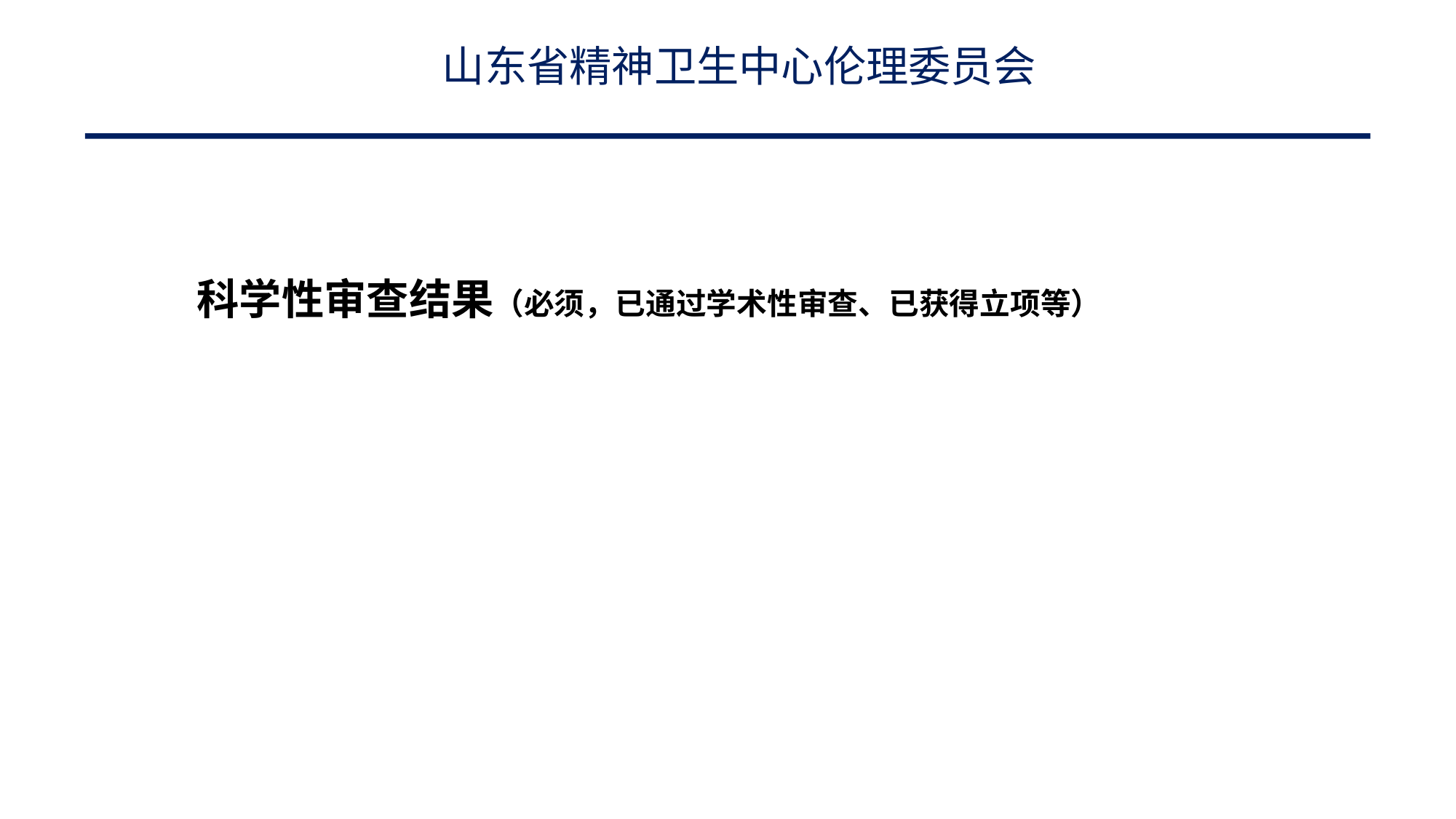

山东省精神卫生中心伦理委员会

科学性审查结果（必须，已通过学术性审查、已获得立项等）